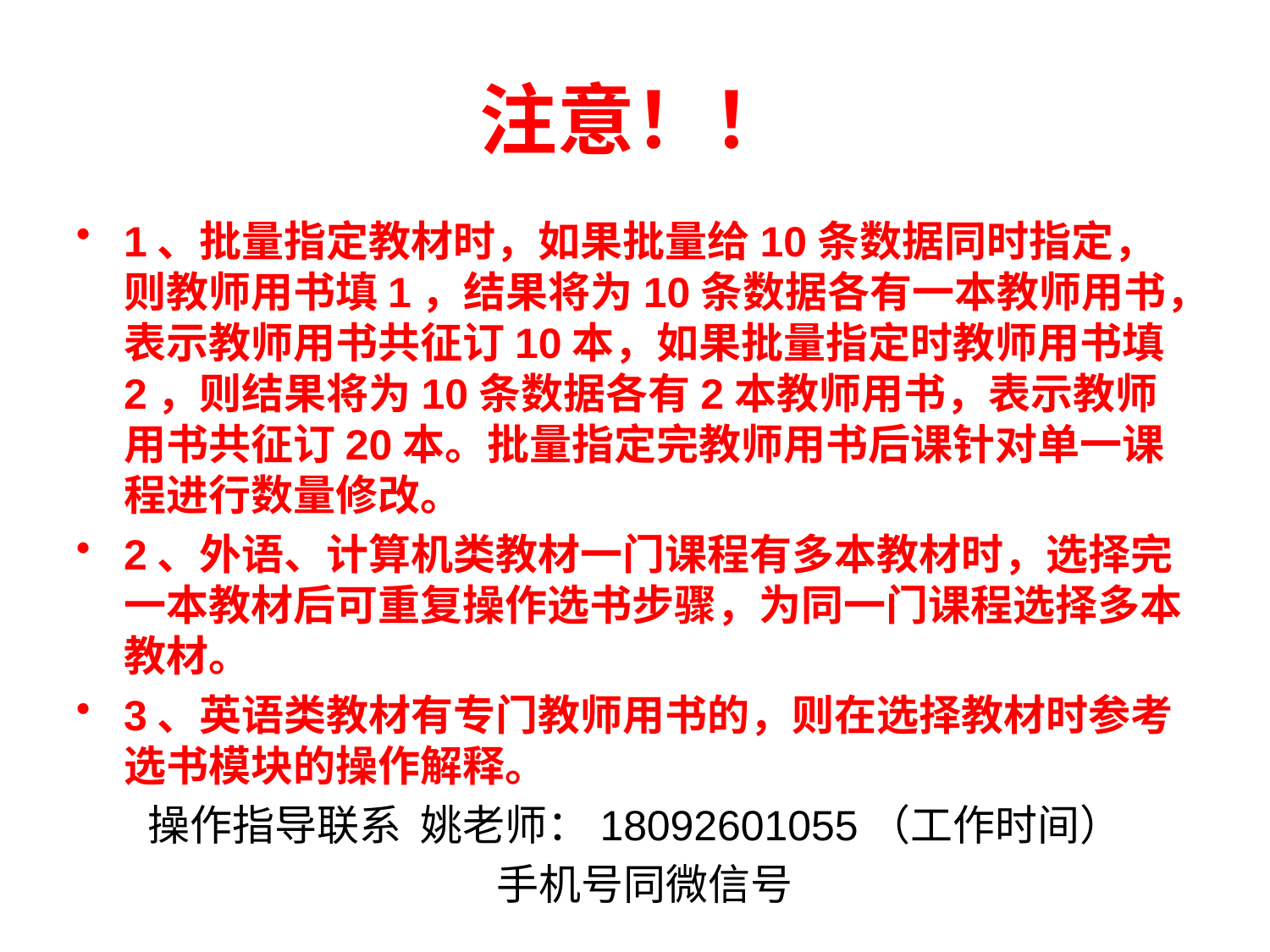

# 注意！！
1、批量指定教材时，如果批量给10条数据同时指定，则教师用书填1，结果将为10条数据各有一本教师用书，表示教师用书共征订10本，如果批量指定时教师用书填2，则结果将为10条数据各有2本教师用书，表示教师用书共征订20本。批量指定完教师用书后课针对单一课程进行数量修改。
2、外语、计算机类教材一门课程有多本教材时，选择完一本教材后可重复操作选书步骤，为同一门课程选择多本教材。
3、英语类教材有专门教师用书的，则在选择教材时参考选书模块的操作解释。
操作指导联系  姚老师：18092601055（工作时间）
 手机号同微信号